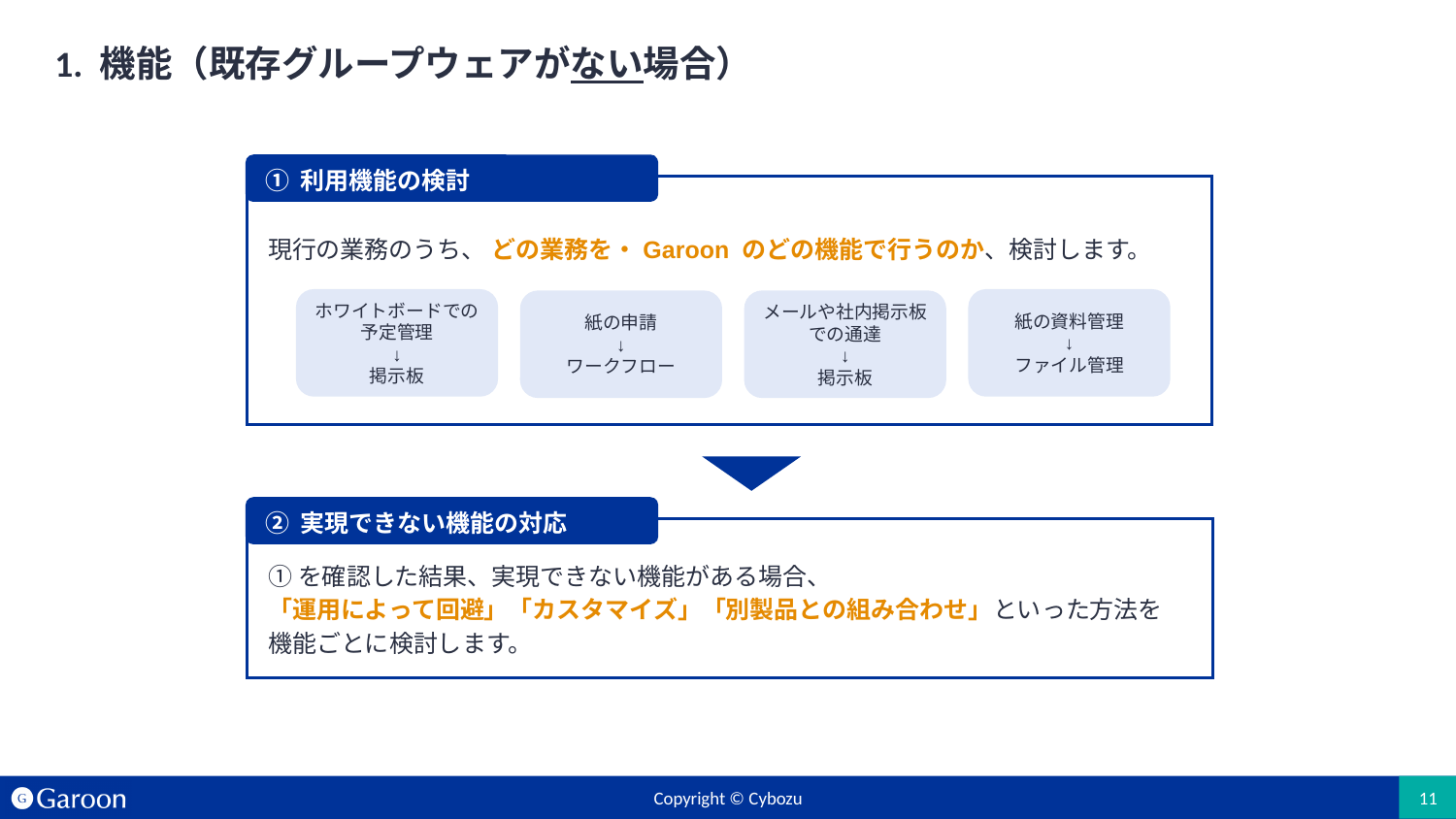

# 1. 機能（既存グループウェアがない場合）
① 利用機能の検討

現行の業務のうち、 どの業務を・Garoon のどの機能で行うのか、検討します。
ホワイトボードでの予定管理
↓
掲示板
紙の資料管理
↓
ファイル管理
紙の申請
↓
ワークフロー
メールや社内掲示板での通達
↓
掲示板

② 実現できない機能の対応

①を確認した結果、実現できない機能がある場合、
「運用によって回避」「カスタマイズ」「別製品との組み合わせ」といった方法を
機能ごとに検討します。